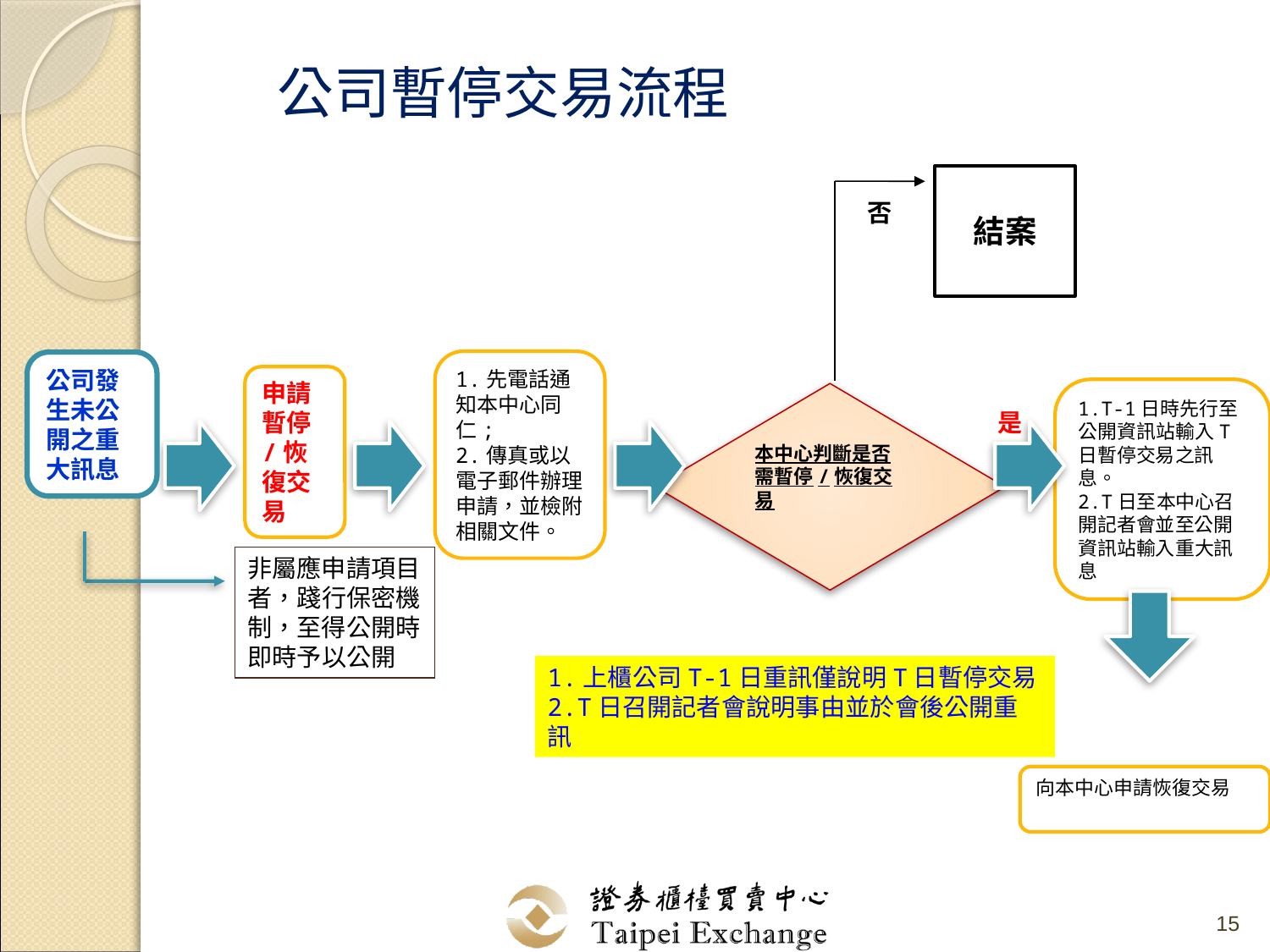

# 公司暫停交易流程
結案

否

公司發生未公開之重大訊息
1.先電話通知本中心同仁;
2.傳真或以電子郵件辦理申請，並檢附相關文件。
申請暫停/恢復交易
是
1.T-1日時先行至公開資訊站輸入T日暫停交易之訊息。
2.T日至本中心召開記者會並至公開資訊站輸入重大訊息
本中心判斷是否需暫停/恢復交易

非屬應申請項目者，踐行保密機制，至得公開時即時予以公開

1.上櫃公司T-1日重訊僅說明T日暫停交易
2.T日召開記者會說明事由並於會後公開重訊
向本中心申請恢復交易

15